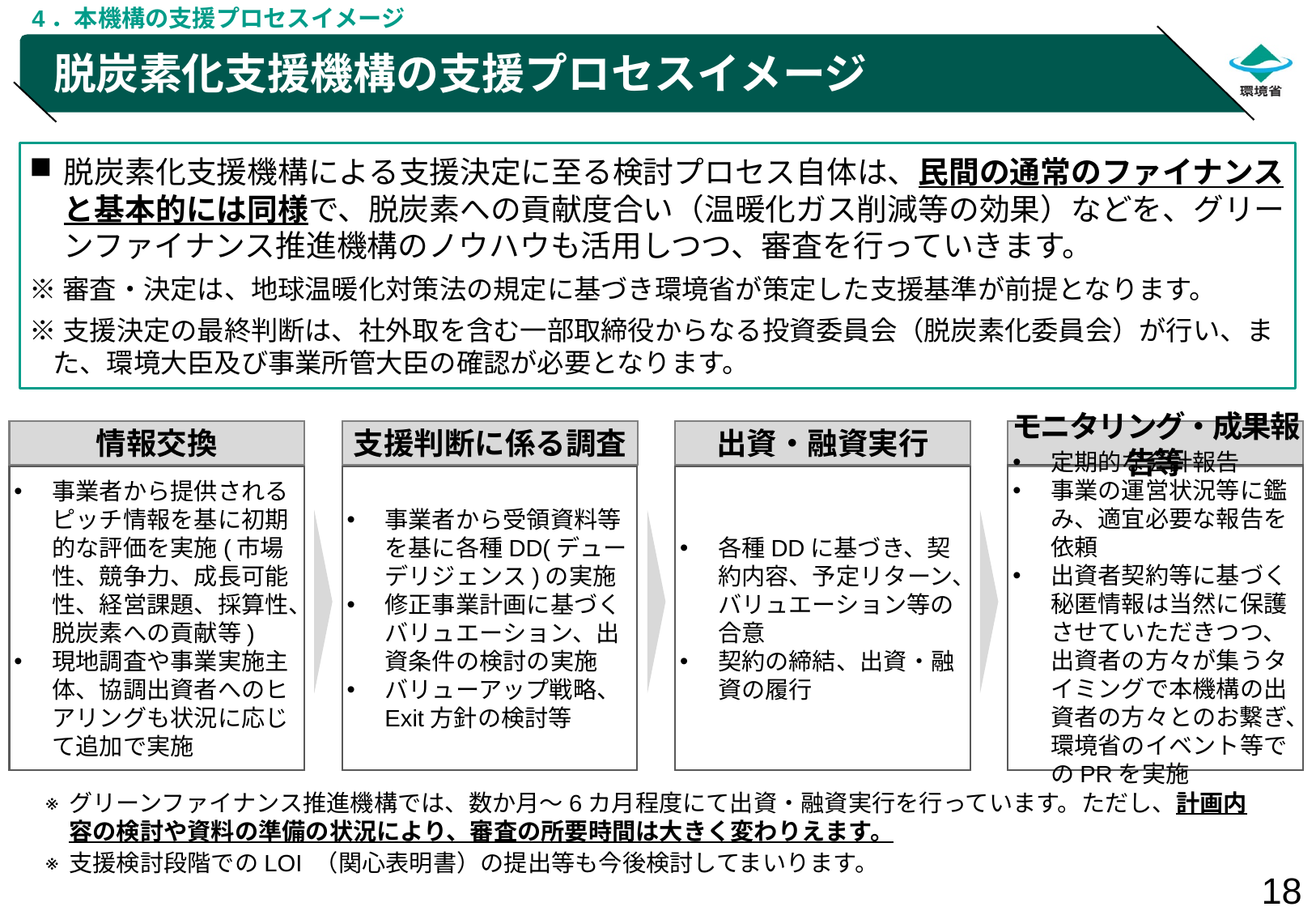

4．本機構の支援プロセスイメージ
# 脱炭素化支援機構の支援プロセスイメージ
脱炭素化支援機構による支援決定に至る検討プロセス自体は、民間の通常のファイナンスと基本的には同様で、脱炭素への貢献度合い（温暖化ガス削減等の効果）などを、グリーンファイナンス推進機構のノウハウも活用しつつ、審査を行っていきます。
※審査・決定は、地球温暖化対策法の規定に基づき環境省が策定した支援基準が前提となります。
※支援決定の最終判断は、社外取を含む一部取締役からなる投資委員会（脱炭素化委員会）が行い、また、環境大臣及び事業所管大臣の確認が必要となります。
情報交換
事業者から提供されるピッチ情報を基に初期的な評価を実施(市場性、競争力、成長可能性、経営課題、採算性、脱炭素への貢献等)
現地調査や事業実施主体、協調出資者へのヒアリングも状況に応じて追加で実施
支援判断に係る調査
事業者から受領資料等を基に各種DD(デューデリジェンス)の実施
修正事業計画に基づくバリュエーション、出資条件の検討の実施
バリューアップ戦略、Exit方針の検討等
出資・融資実行
各種DDに基づき、契約内容、予定リターン、バリュエーション等の合意
契約の締結、出資・融資の履行
モニタリング・成果報告等
定期的な会計報告
事業の運営状況等に鑑み、適宜必要な報告を依頼
出資者契約等に基づく秘匿情報は当然に保護させていただきつつ、出資者の方々が集うタイミングで本機構の出資者の方々とのお繋ぎ、環境省のイベント等でのPRを実施

グリーンファイナンス推進機構では、数か月～6カ月程度にて出資・融資実行を行っています。ただし、計画内容の検討や資料の準備の状況により、審査の所要時間は大きく変わりえます。
支援検討段階でのLOI （関心表明書）の提出等も今後検討してまいります。